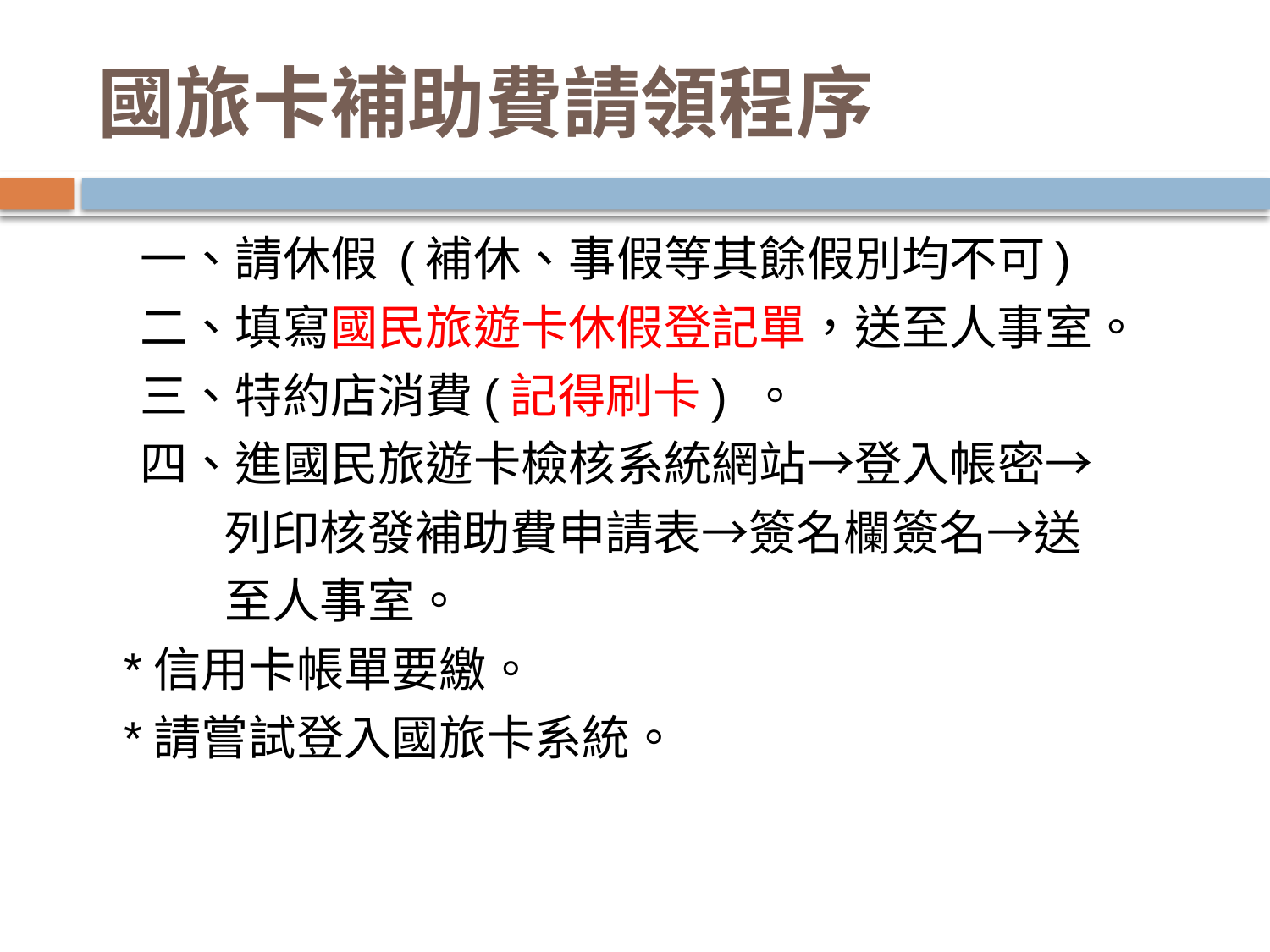

# 國旅卡補助費請領程序
   一、請休假 (補休、事假等其餘假別均不可)
   二、填寫國民旅遊卡休假登記單，送至人事室。
   三、特約店消費(記得刷卡) 。
   四、進國民旅遊卡檢核系統網站→登入帳密→
           列印核發補助費申請表→簽名欄簽名→送
           至人事室。
  *信用卡帳單要繳。
  *請嘗試登入國旅卡系統。